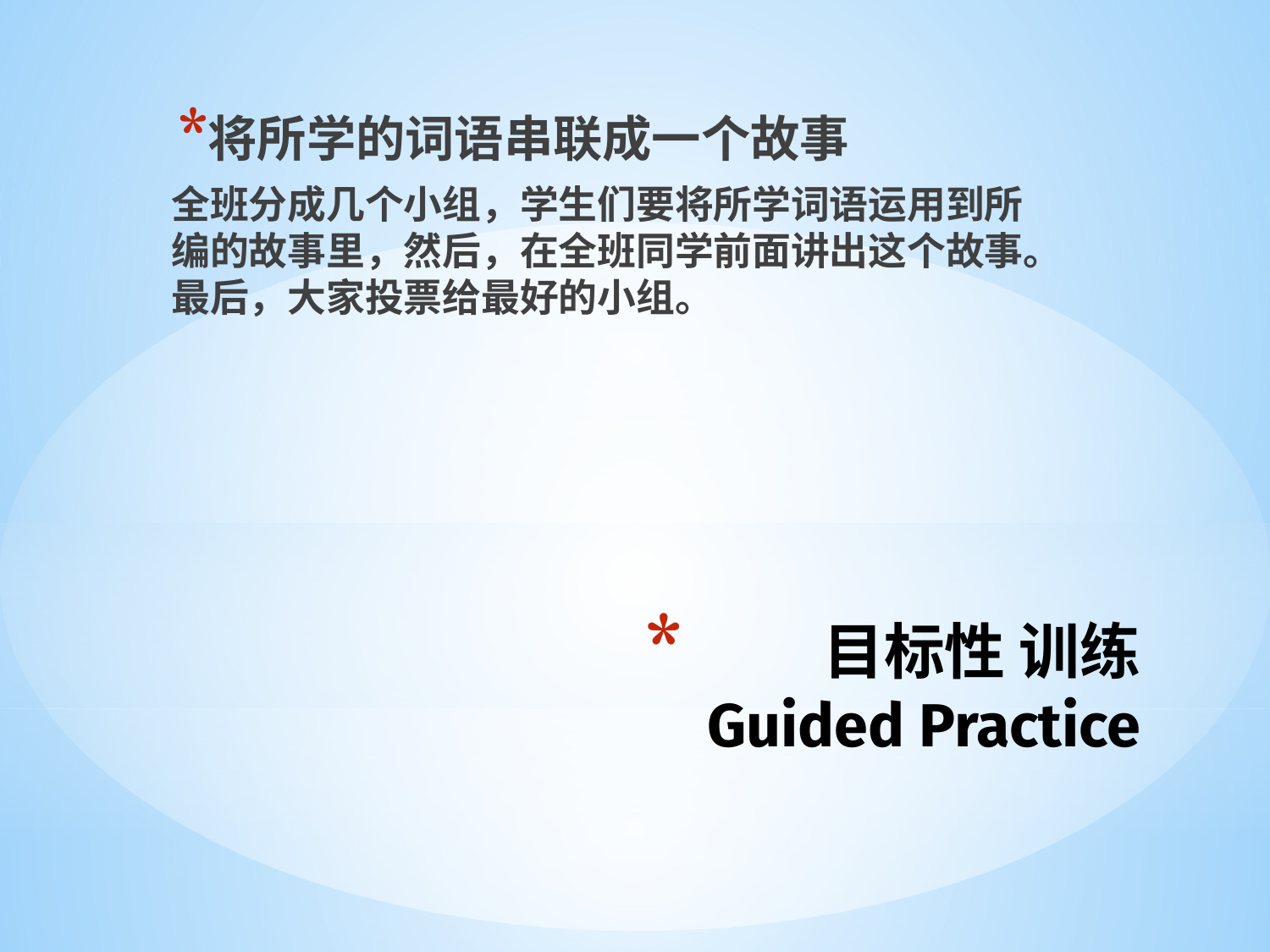

将所学的词语串联成一个故事
全班分成几个小组，学生们要将所学词语运用到所编的故事里，然后，在全班同学前面讲出这个故事。最后，大家投票给最好的小组。
# 目标性 训练 Guided Practice